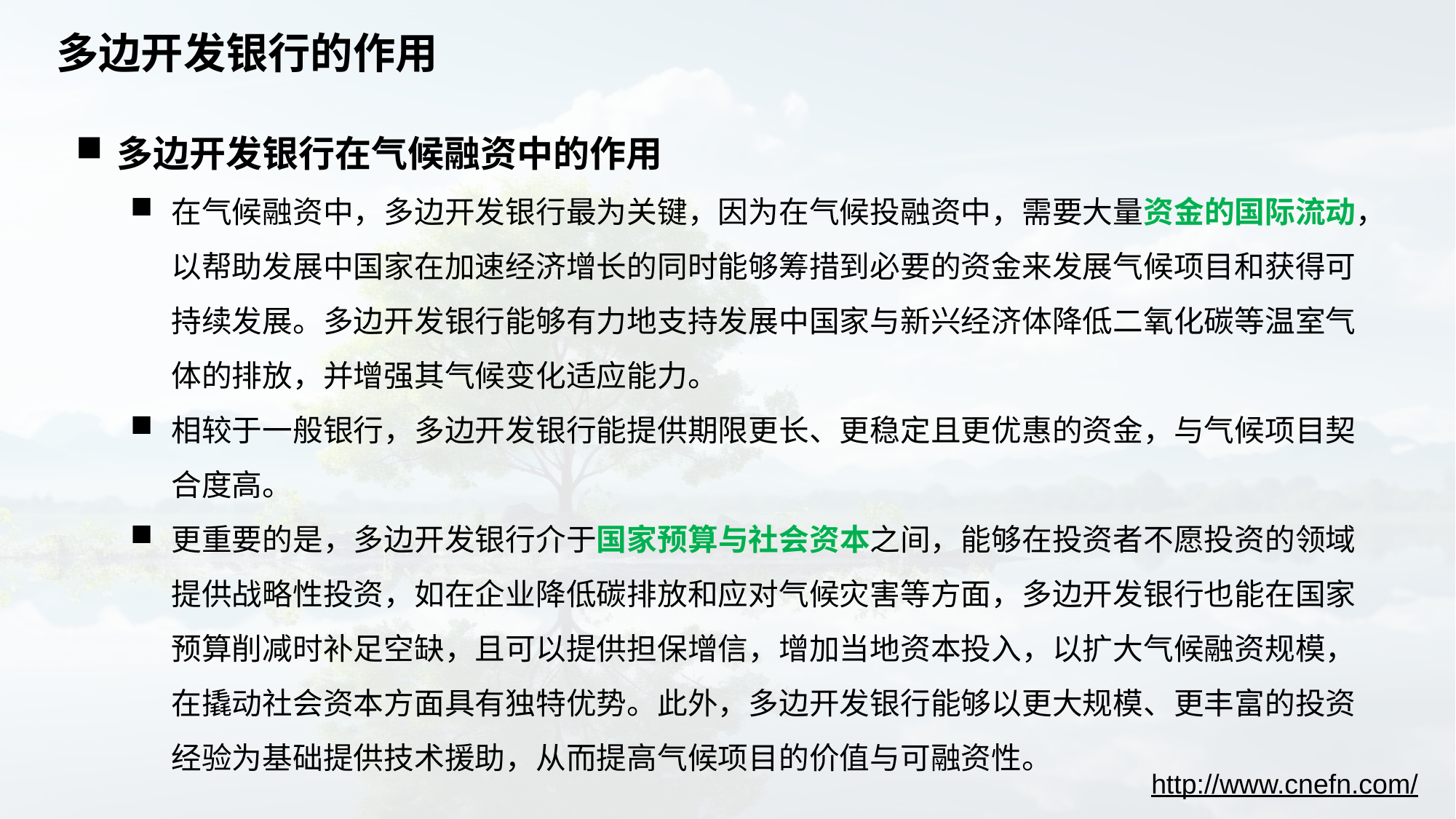

# 多边开发银行的作用
多边开发银行在气候融资中的作用
在气候融资中，多边开发银行最为关键，因为在气候投融资中，需要大量资金的国际流动，以帮助发展中国家在加速经济增长的同时能够筹措到必要的资金来发展气候项目和获得可持续发展。多边开发银行能够有力地支持发展中国家与新兴经济体降低二氧化碳等温室气体的排放，并增强其气候变化适应能力。
相较于一般银行，多边开发银行能提供期限更长、更稳定且更优惠的资金，与气候项目契合度高。
更重要的是，多边开发银行介于国家预算与社会资本之间，能够在投资者不愿投资的领域提供战略性投资，如在企业降低碳排放和应对气候灾害等方面，多边开发银行也能在国家预算削减时补足空缺，且可以提供担保增信，增加当地资本投入，以扩大气候融资规模，在撬动社会资本方面具有独特优势。此外，多边开发银行能够以更大规模、更丰富的投资经验为基础提供技术援助，从而提高气候项目的价值与可融资性。